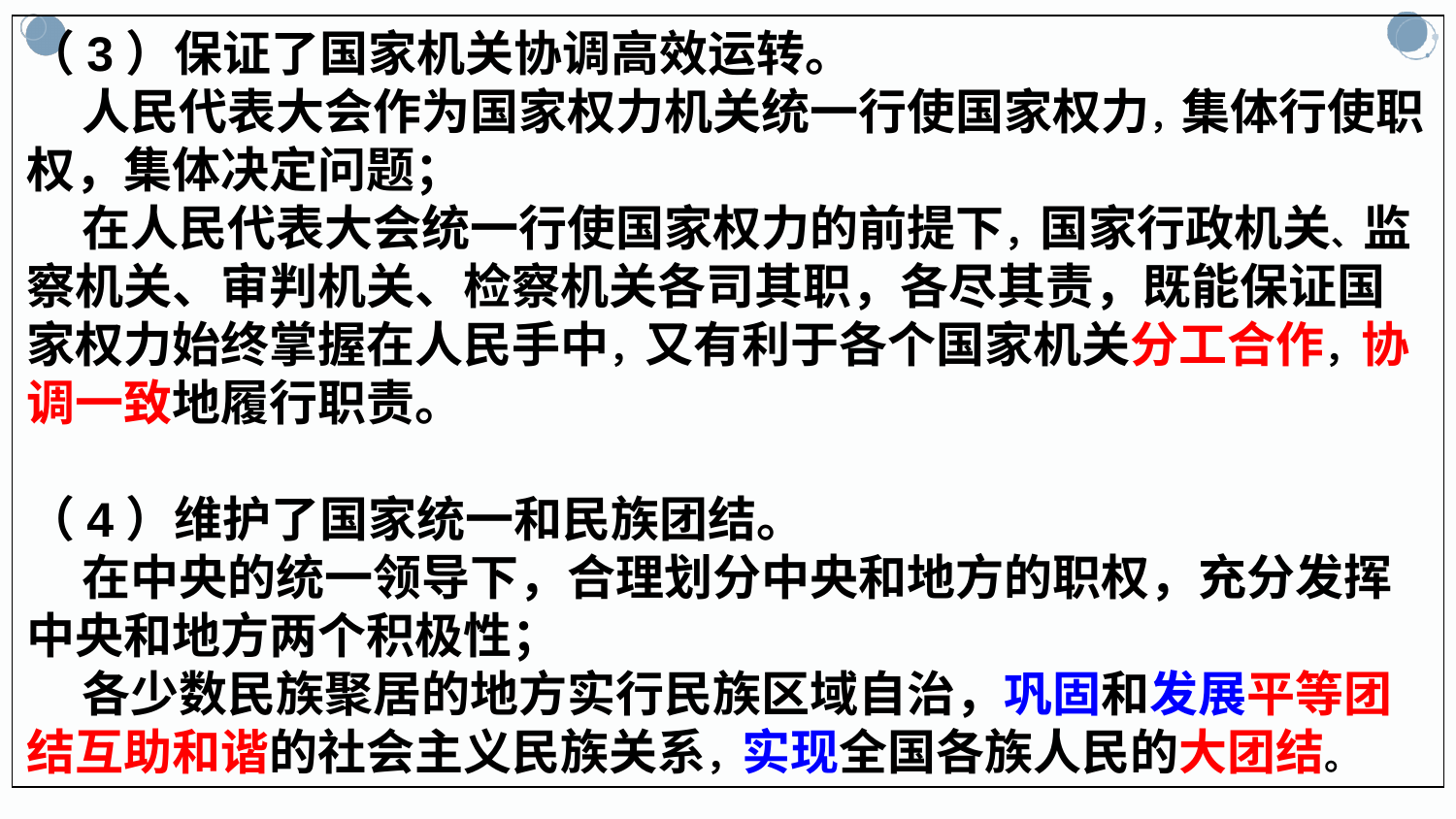

（3）保证了国家机关协调高效运转。
    人民代表大会作为国家权力机关统一行使国家权力，集体行使职权，集体决定问题；
    在人民代表大会统一行使国家权力的前提下，国家行政机关、监察机关、审判机关、检察机关各司其职，各尽其责，既能保证国家权力始终掌握在人民手中，又有利于各个国家机关分工合作，协调一致地履行职责。

（4）维护了国家统一和民族团结。
    在中央的统一领导下，合理划分中央和地方的职权，充分发挥中央和地方两个积极性；
    各少数民族聚居的地方实行民族区域自治，巩固和发展平等团结互助和谐的社会主义民族关系，实现全国各族人民的大团结。